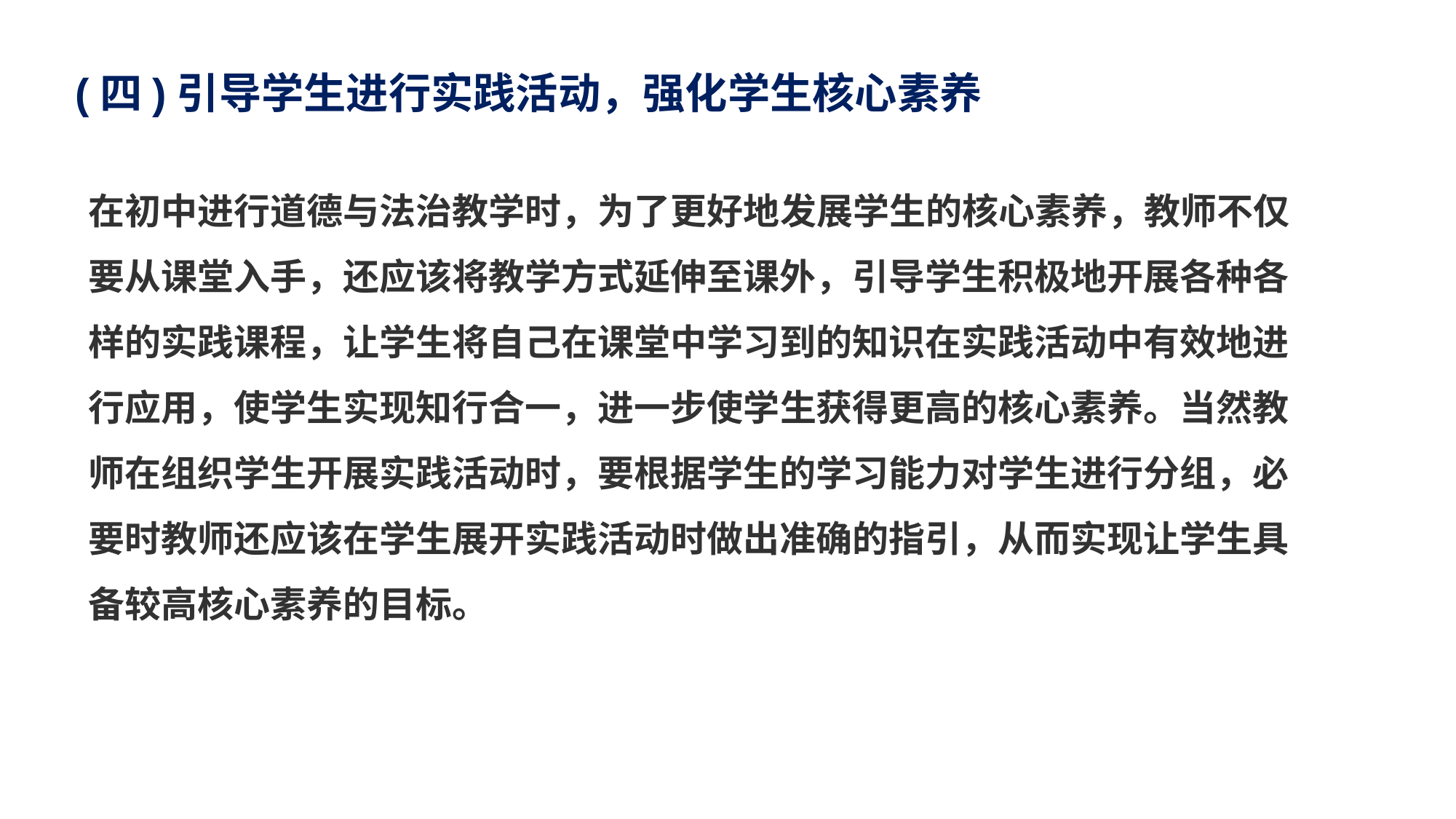

(四)引导学生进行实践活动，强化学生核心素养
在初中进行道德与法治教学时，为了更好地发展学生的核心素养，教师不仅要从课堂入手，还应该将教学方式延伸至课外，引导学生积极地开展各种各样的实践课程，让学生将自己在课堂中学习到的知识在实践活动中有效地进行应用，使学生实现知行合一，进一步使学生获得更高的核心素养。当然教师在组织学生开展实践活动时，要根据学生的学习能力对学生进行分组，必要时教师还应该在学生展开实践活动时做出准确的指引，从而实现让学生具备较高核心素养的目标。